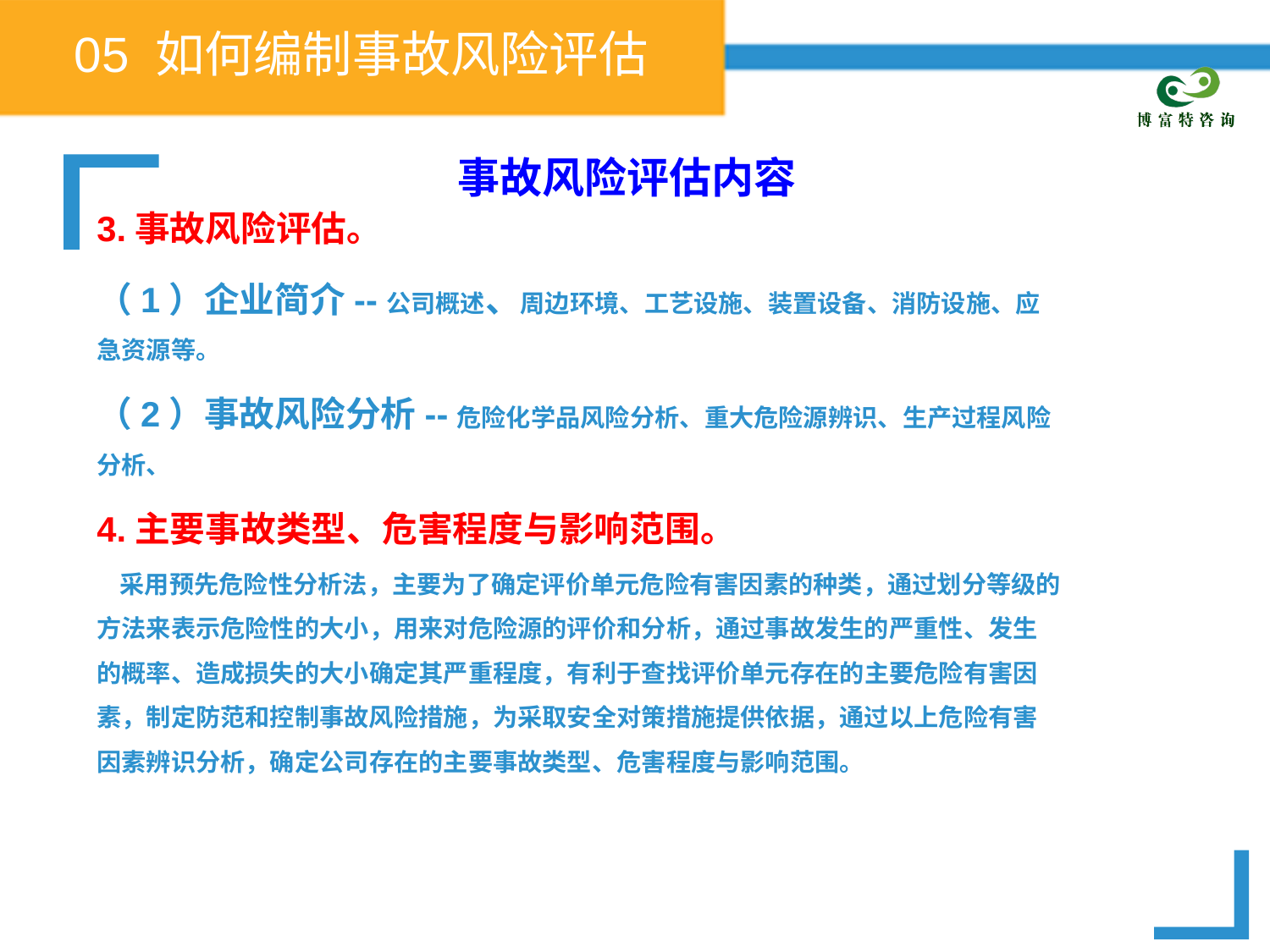

05 如何编制事故风险评估
事故风险评估内容

3.事故风险评估。
（1）企业简介--公司概述、周边环境、工艺设施、装置设备、消防设施、应急资源等。
（2）事故风险分析--危险化学品风险分析、重大危险源辨识、生产过程风险分析、
4.主要事故类型、危害程度与影响范围。
   采用预先危险性分析法，主要为了确定评价单元危险有害因素的种类，通过划分等级的方法来表示危险性的大小，用来对危险源的评价和分析，通过事故发生的严重性、发生的概率、造成损失的大小确定其严重程度，有利于查找评价单元存在的主要危险有害因素，制定防范和控制事故风险措施，为采取安全对策措施提供依据，通过以上危险有害因素辨识分析，确定公司存在的主要事故类型、危害程度与影响范围。